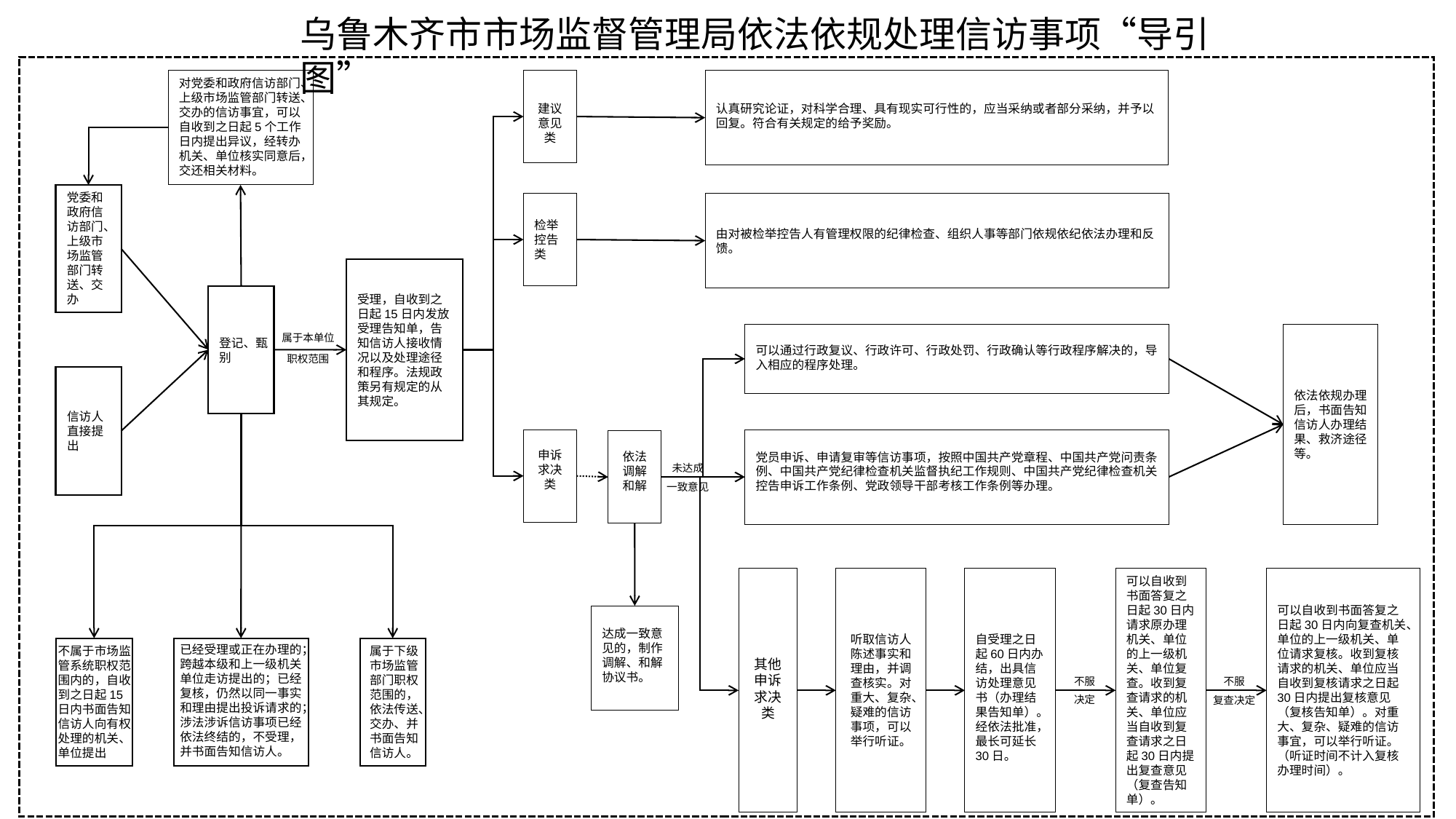

乌鲁木齐市市场监督管理局依法依规处理信访事项“导引图”

对党委和政府信访部门、上级市场监管部门转送、交办的信访事宜，可以自收到之日起5个工作日内提出异议，经转办机关、单位核实同意后，交还相关材料。

建议意见类

认真研究论证，对科学合理、具有现实可行性的，应当采纳或者部分采纳，并予以回复。符合有关规定的给予奖励。
党委和政府信访部门、上级市场监管部门转送、交办

检举控告类
由对被检举控告人有管理权限的纪律检查、组织人事等部门依规依纪依法办理和反馈。
受理，自收到之日起15日内发放受理告知单，告知信访人接收情况以及处理途径和程序。法规政策另有规定的从其规定。

可以通过行政复议、行政许可、行政处罚、行政确认等行政程序解决的，导入相应的程序处理。

依法依规办理后，书面告知信访人办理结果、救济途径等。
属于本单位
登记、甄
别
职权范围
信访人直接提出

党员申诉、申请复审等信访事项，按照中国共产党章程、中国共产党问责条例、中国共产党纪律检查机关监督执纪工作规则、中国共产党纪律检查机关控告申诉工作条例、党政领导干部考核工作条例等办理。

申诉求决类

依法调解和解
未达成
一致意见

其他申诉求决类

听取信访人陈述事实和理由，并调查核实。对重大、复杂、疑难的信访事项，可以举行听证。

自受理之日起60日内办结，出具信访处理意见书（办理结果告知单）。经依法批准，最长可延长30日。
可以自收到书面答复之日起30日内请求原办理机关、单位的上一级机关、单位复查。收到复查请求的机关、单位应当自收到复查请求之日起30日内提出复查意见（复查告知单）。

可以自收到书面答复之日起30日内向复查机关、单位的上一级机关、单位请求复核。收到复核请求的机关、单位应当自收到复核请求之日起30日内提出复核意见（复核告知单）。对重大、复杂、疑难的信访事宜，可以举行听证。（听证时间不计入复核办理时间）。

达成一致意见的，制作调解、和解协议书。
已经受理或正在办理的；跨越本级和上一级机关单位走访提出的；已经复核，仍然以同一事实和理由提出投诉请求的；涉法涉诉信访事项已经依法终结的，不受理，并书面告知信访人。

属于下级市场监管部门职权范围的，依法传送、交办、并书面告知信访人。
不属于市场监管系统职权范围内的，自收到之日起15日内书面告知信访人向有权处理的机关、单位提出
不服
不服
决定
复查决定